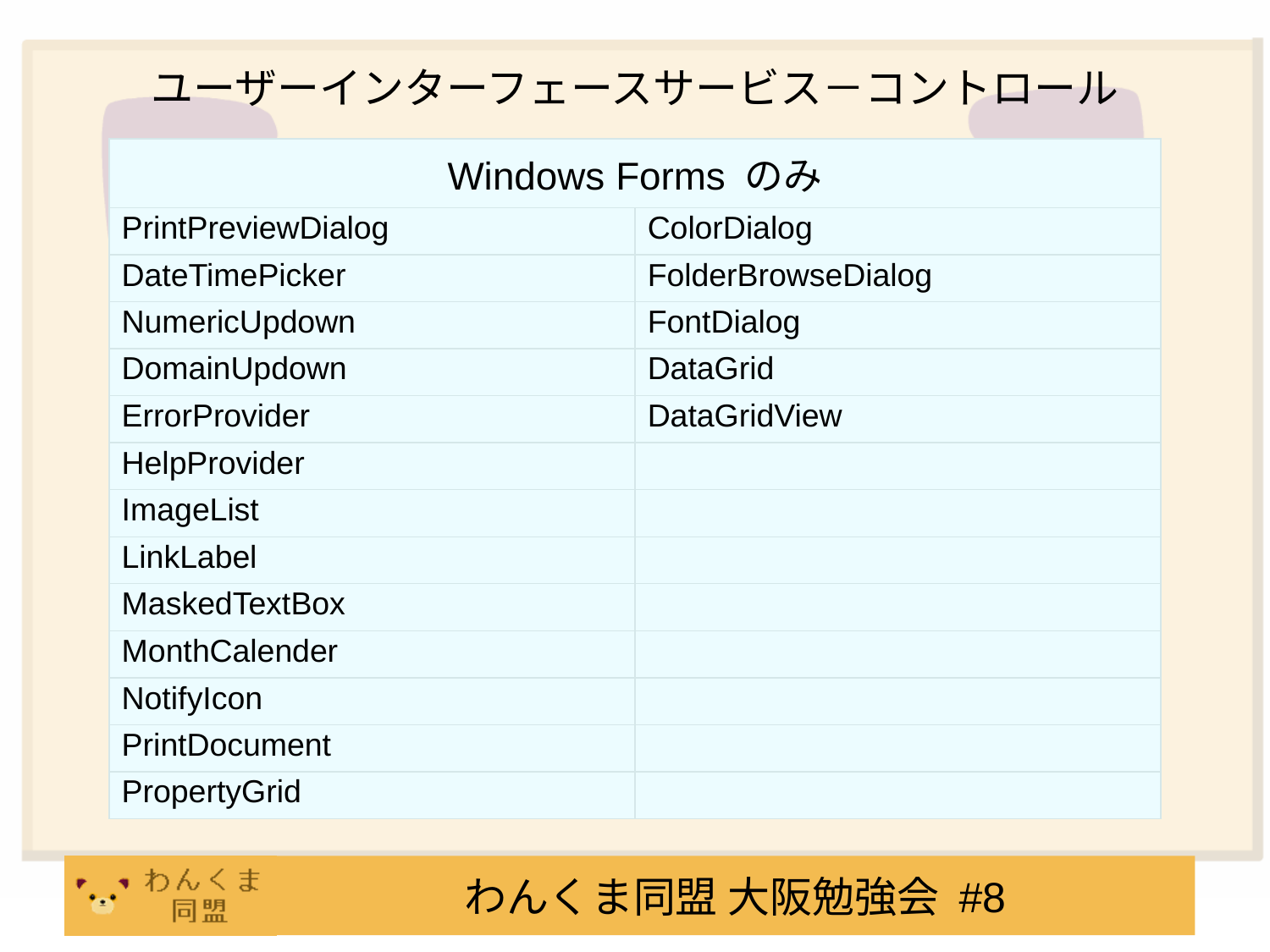

# ユーザーインターフェースサービス－コントロール
| Windows Forms のみ |  |
| --- | --- |
| PrintPreviewDialog | ColorDialog |
| DateTimePicker | FolderBrowseDialog |
| NumericUpdown | FontDialog |
| DomainUpdown | DataGrid |
| ErrorProvider | DataGridView |
| HelpProvider |  |
| ImageList |  |
| LinkLabel |  |
| MaskedTextBox |  |
| MonthCalender |  |
| NotifyIcon |  |
| PrintDocument |  |
| PropertyGrid |  |